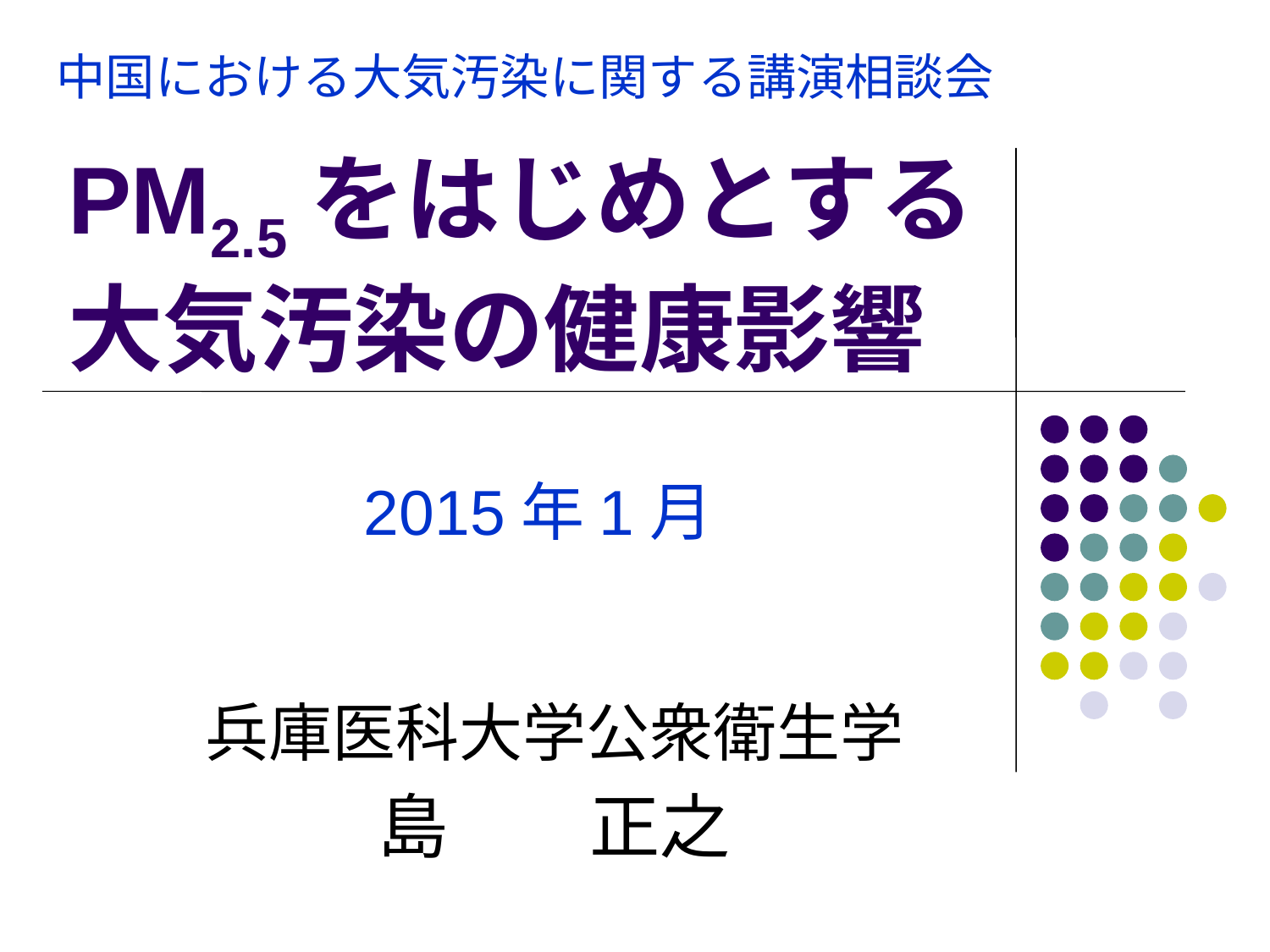

中国における大気汚染に関する講演相談会
# PM2.5をはじめとする 大気汚染の健康影響
2015年1月
兵庫医科大学公衆衛生学
島　　正之